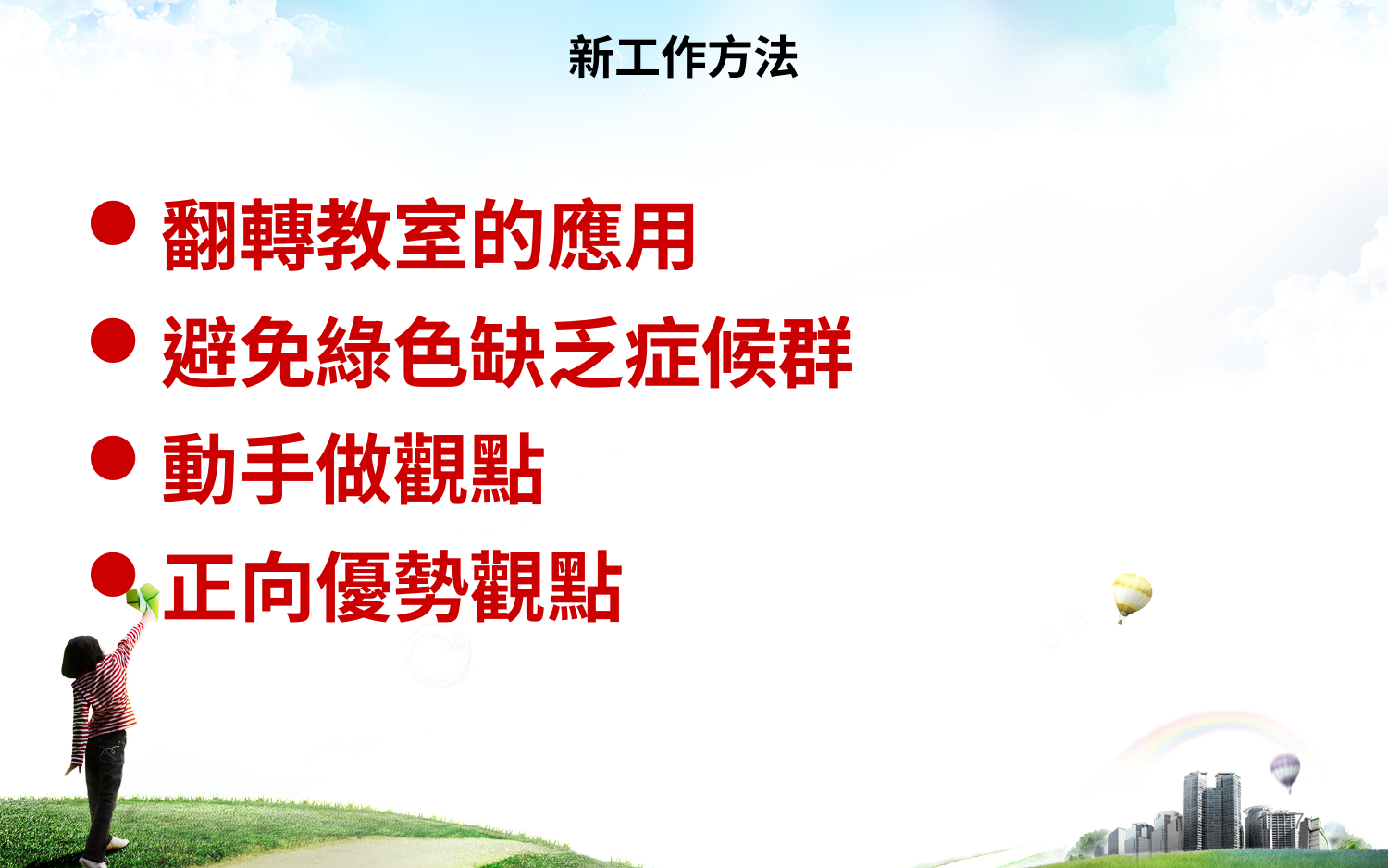

# 新工作方法
翻轉教室的應用
避免綠色缺乏症候群
動手做觀點
正向優勢觀點

7